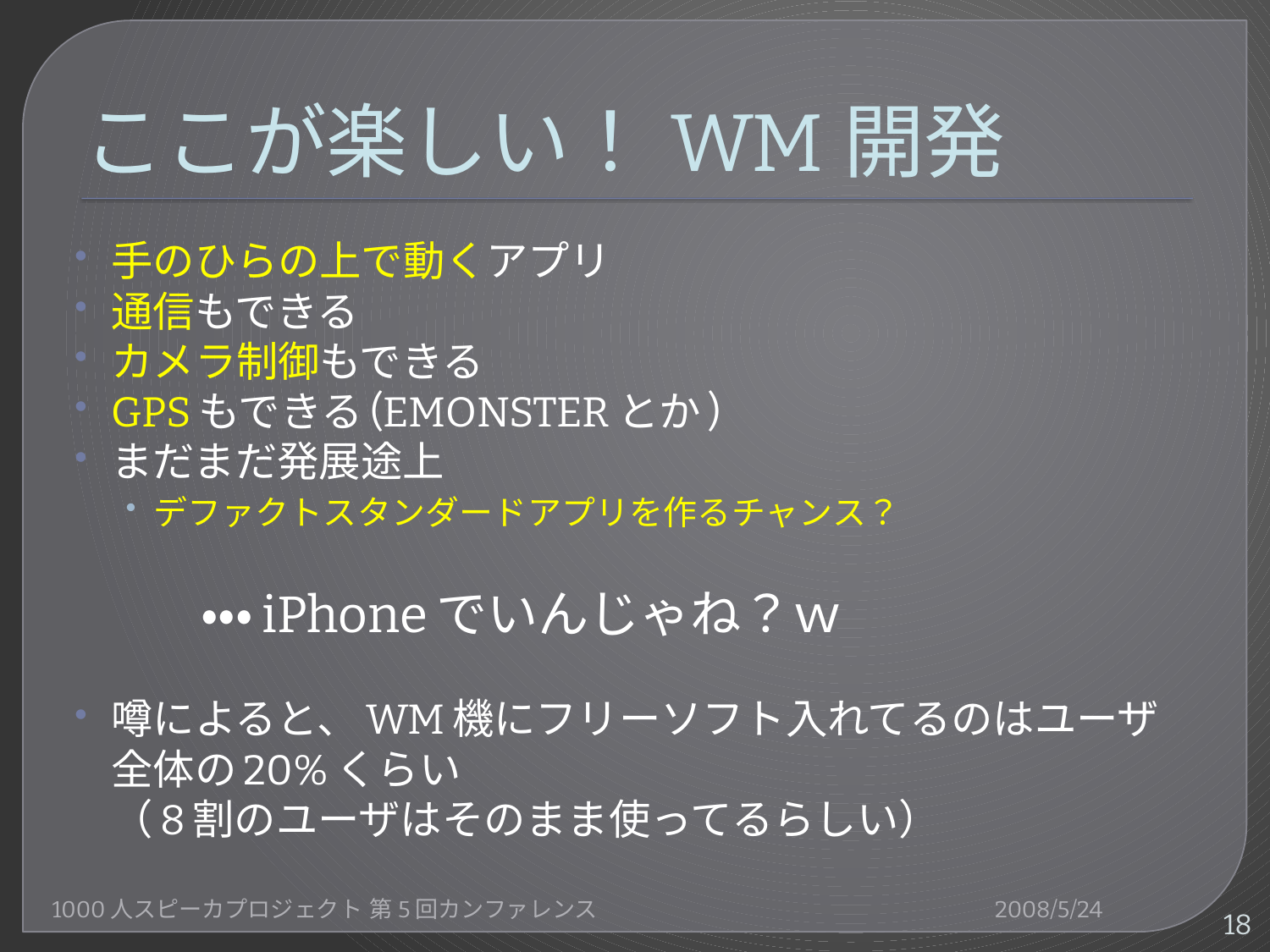

# ここが楽しい！WM開発
手のひらの上で動くアプリ
通信もできる
カメラ制御もできる
GPSもできる(EMONSTERとか)
まだまだ発展途上
デファクトスタンダードアプリを作るチャンス？

　　　・・・iPhoneでいんじゃね？ｗ

噂によると、WM機にフリーソフト入れてるのはユーザ全体の20%くらい
（8割のユーザはそのまま使ってるらしい）
1000人スピーカプロジェクト 第5回カンファレンス
2008/5/24
18